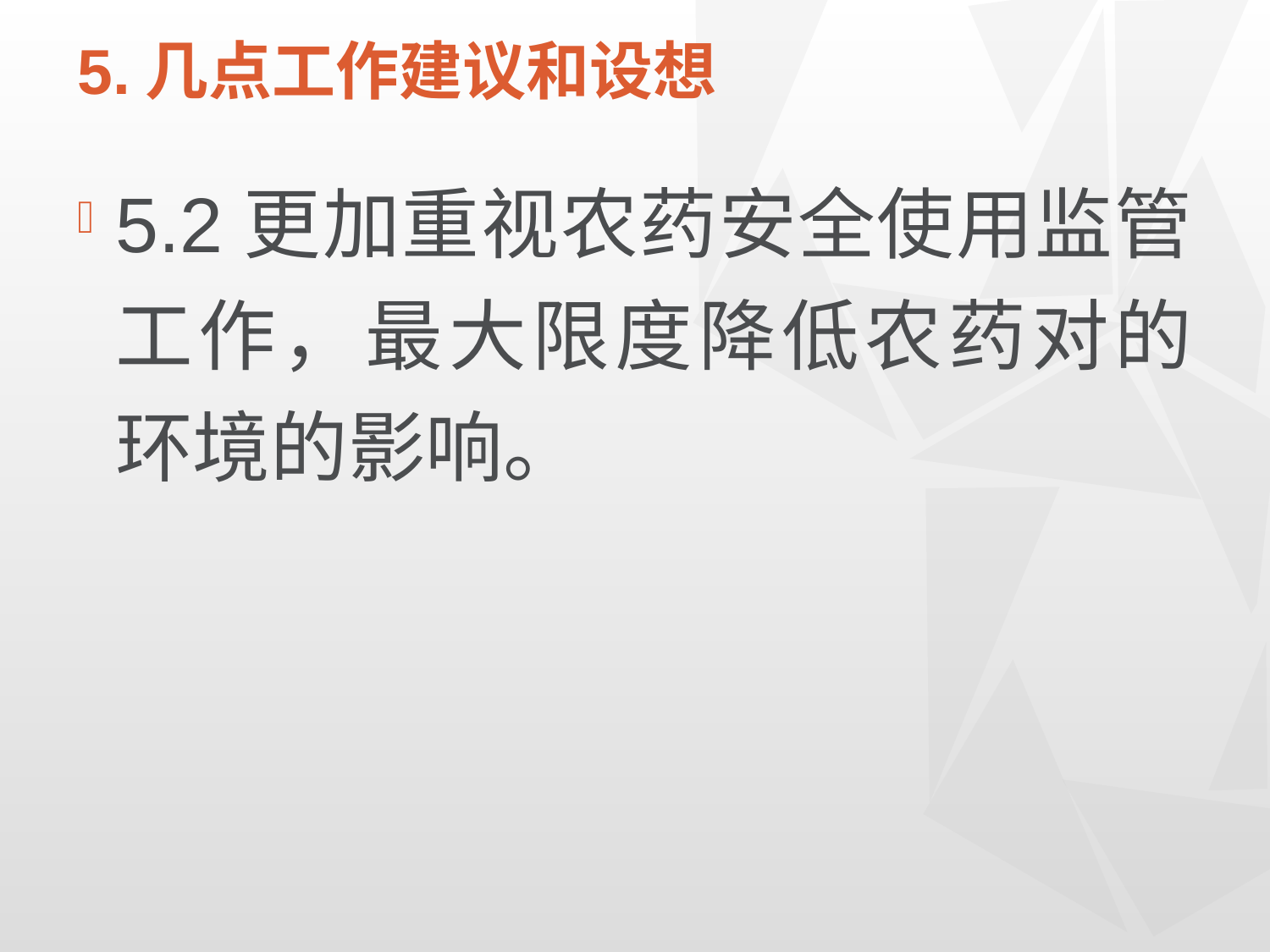

# 5.几点工作建议和设想
5.2更加重视农药安全使用监管工作，最大限度降低农药对的环境的影响。